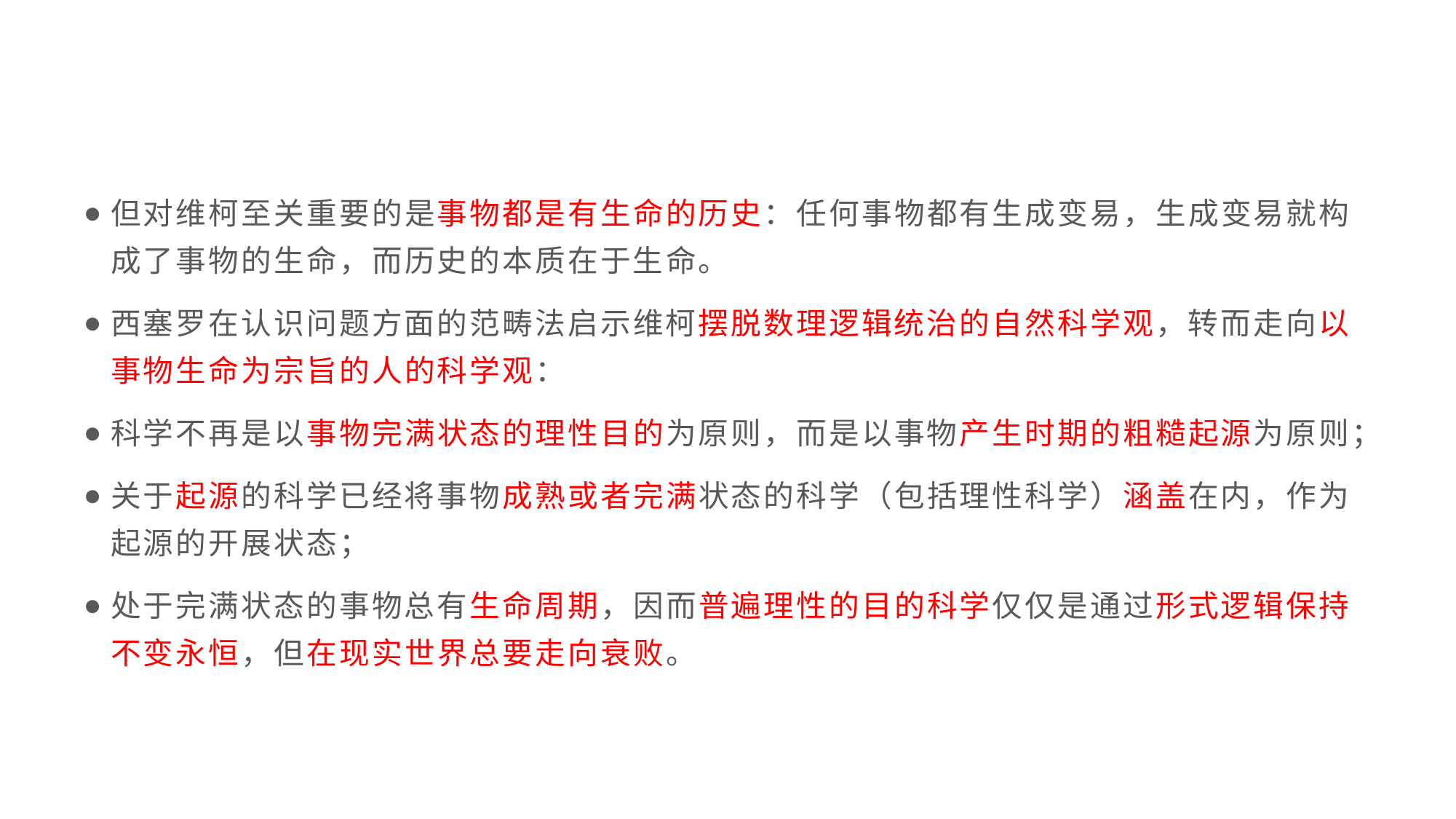

#
但对维柯至关重要的是事物都是有生命的历史：任何事物都有生成变易，生成变易就构成了事物的生命，而历史的本质在于生命。
西塞罗在认识问题方面的范畴法启示维柯摆脱数理逻辑统治的自然科学观，转而走向以事物生命为宗旨的人的科学观：
科学不再是以事物完满状态的理性目的为原则，而是以事物产生时期的粗糙起源为原则；
关于起源的科学已经将事物成熟或者完满状态的科学（包括理性科学）涵盖在内，作为起源的开展状态；
处于完满状态的事物总有生命周期，因而普遍理性的目的科学仅仅是通过形式逻辑保持不变永恒，但在现实世界总要走向衰败。